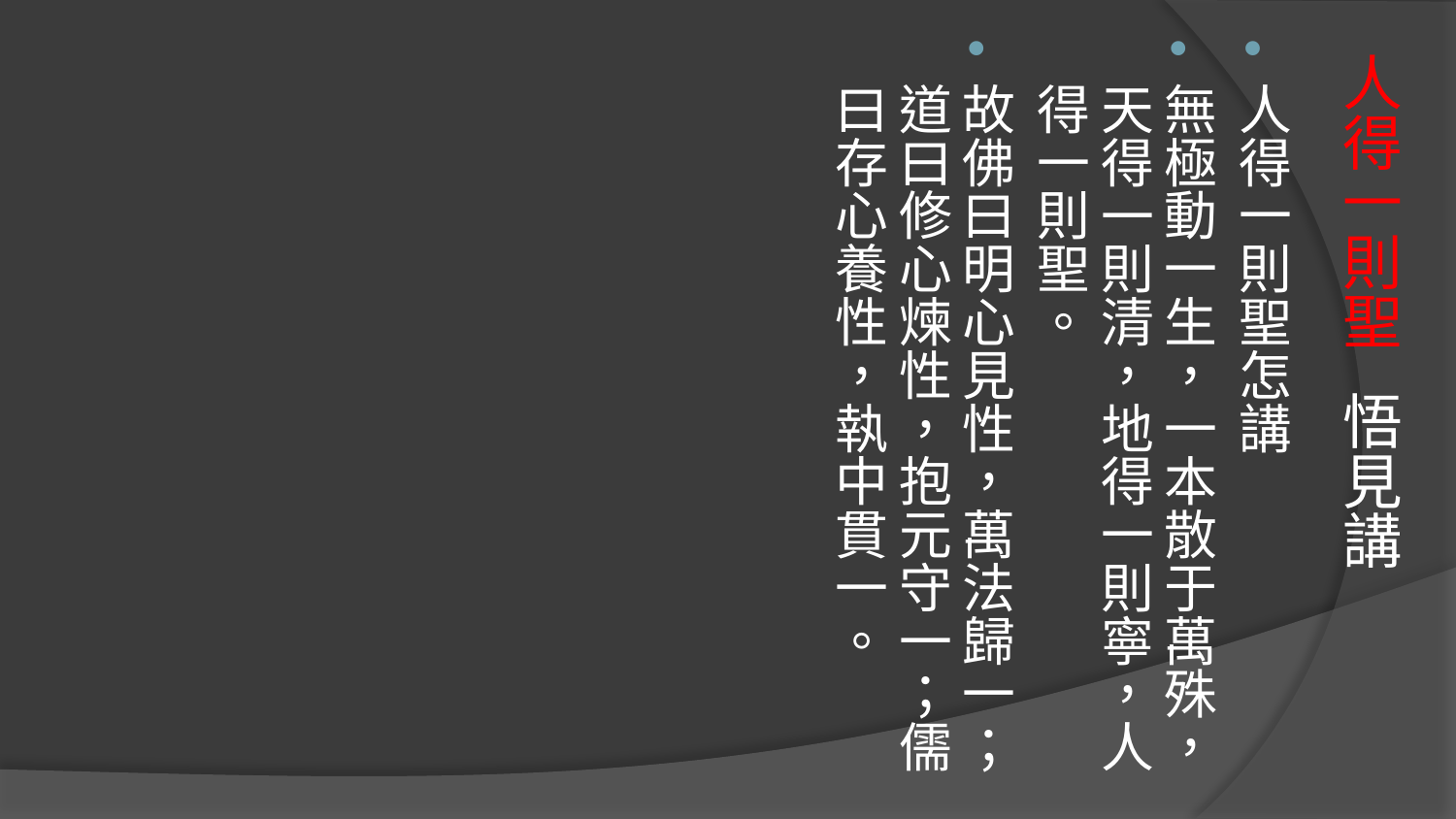

人得一則聖怎講
無極動一生，一本散于萬殊，天得一則清，地得一則寧，人得一則聖。
故佛曰明心見性，萬法歸一；道曰修心煉性，抱元守一；儒曰存心養性，執中貫一。

# 人得一則聖   悟見講